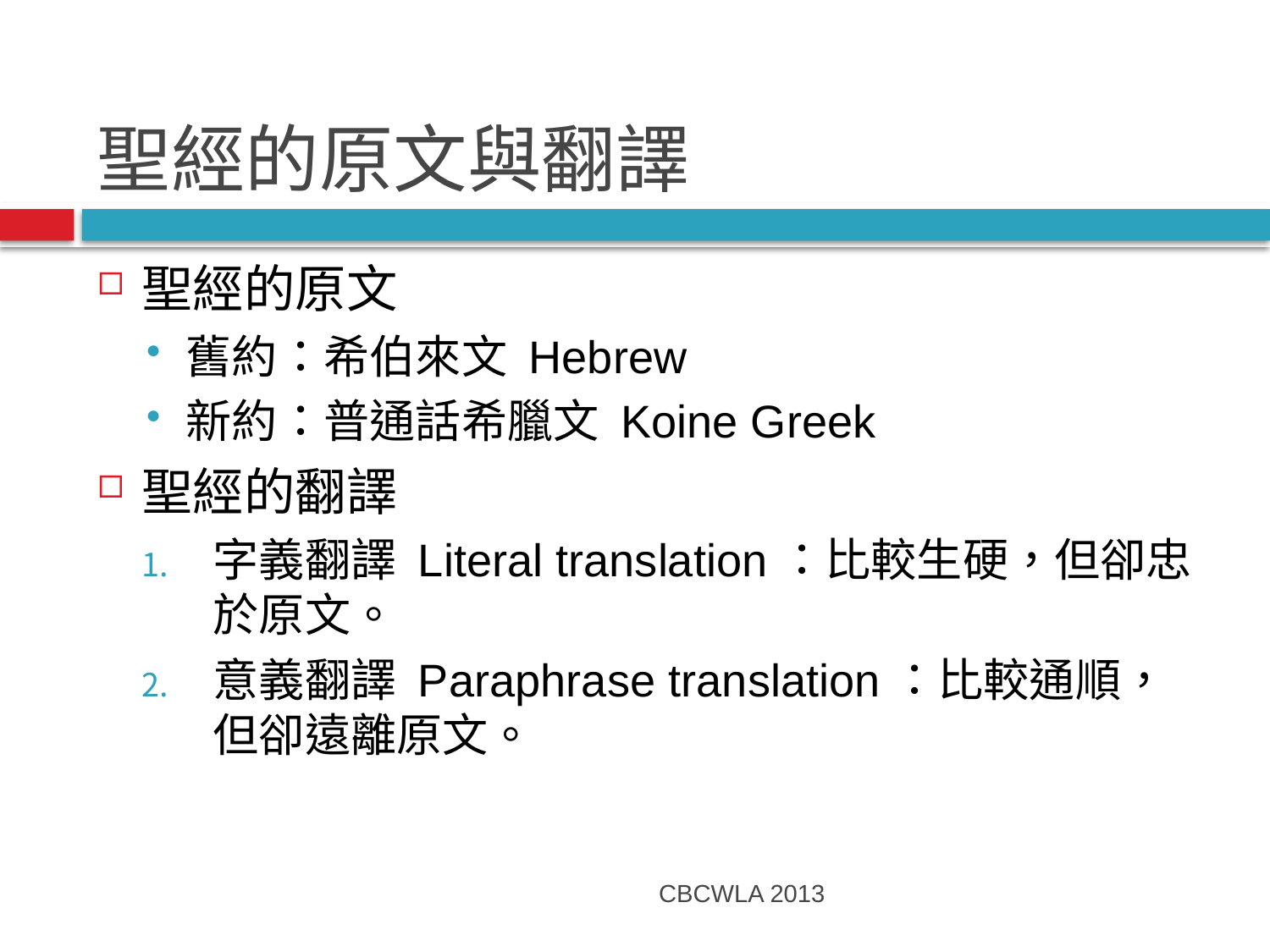

# 聖經的原文與翻譯
聖經的原文
舊約：希伯來文 Hebrew
新約：普通話希臘文 Koine Greek
聖經的翻譯
字義翻譯 Literal translation：比較生硬，但卻忠於原文。
意義翻譯 Paraphrase translation：比較通順，但卻遠離原文。
CBCWLA 2013